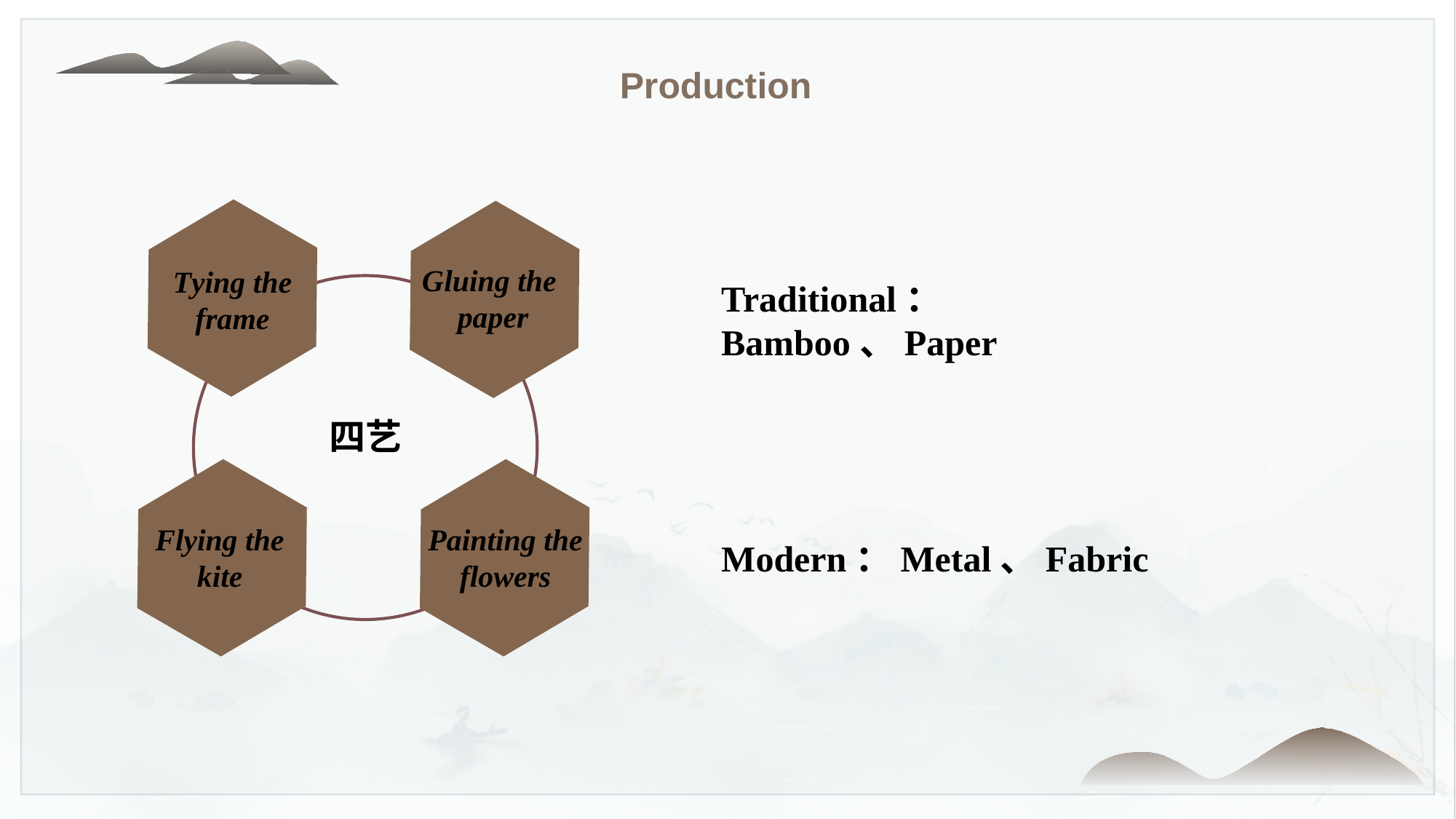

Production

Gluing the
paper
Tying the frame
Traditional：Bamboo、Paper

四艺

Flying the kite
Painting the flowers

Modern：Metal、Fabric